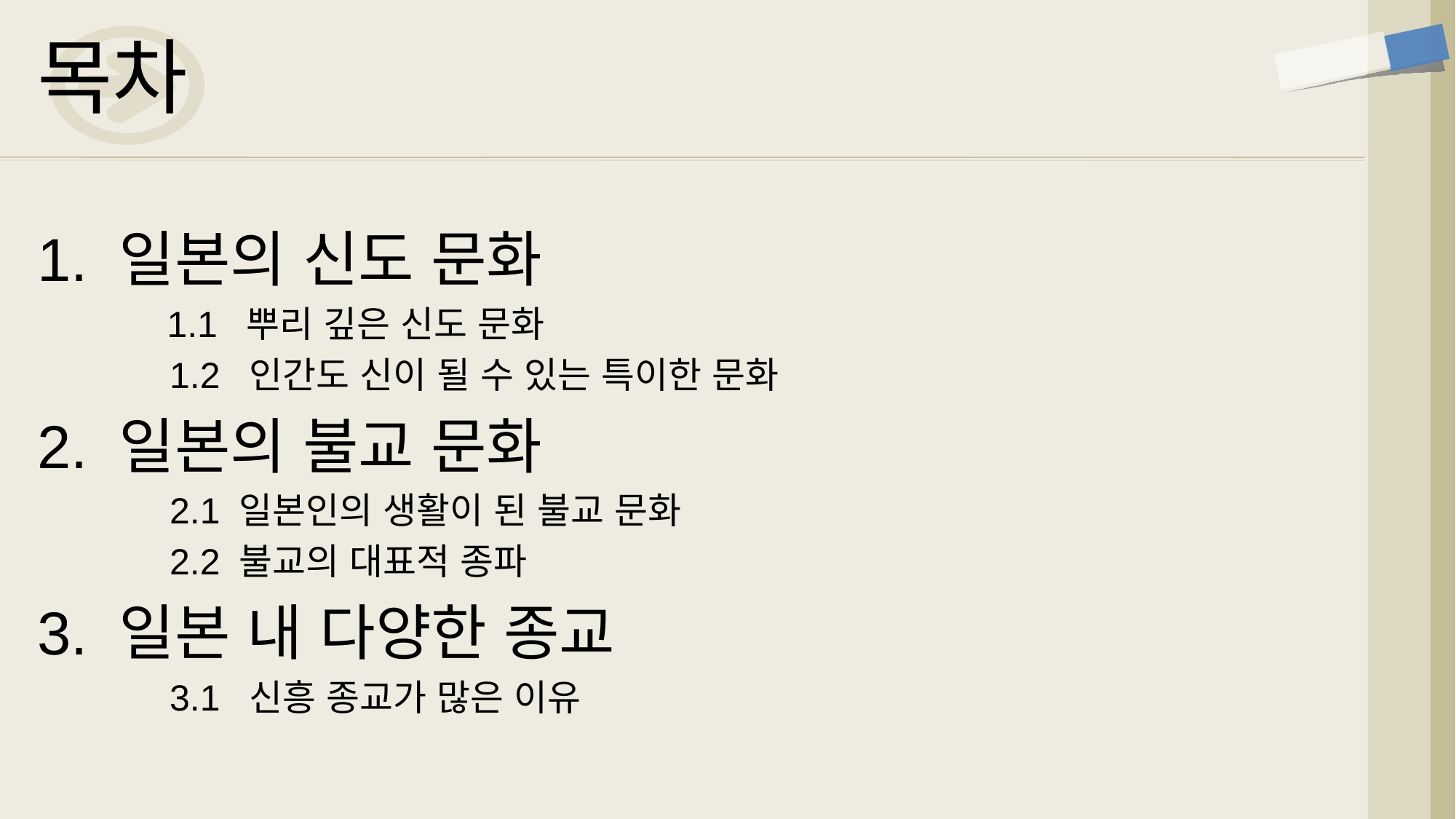

목차

1. 일본의 신도 문화
              1.1  뿌리 깊은 신도 문화
             1.2  인간도 신이 될 수 있는 특이한 문화
2. 일본의 불교 문화
             2.1 일본인의 생활이 된 불교 문화
             2.2 불교의 대표적 종파
3. 일본 내 다양한 종교
             3.1  신흥 종교가 많은 이유